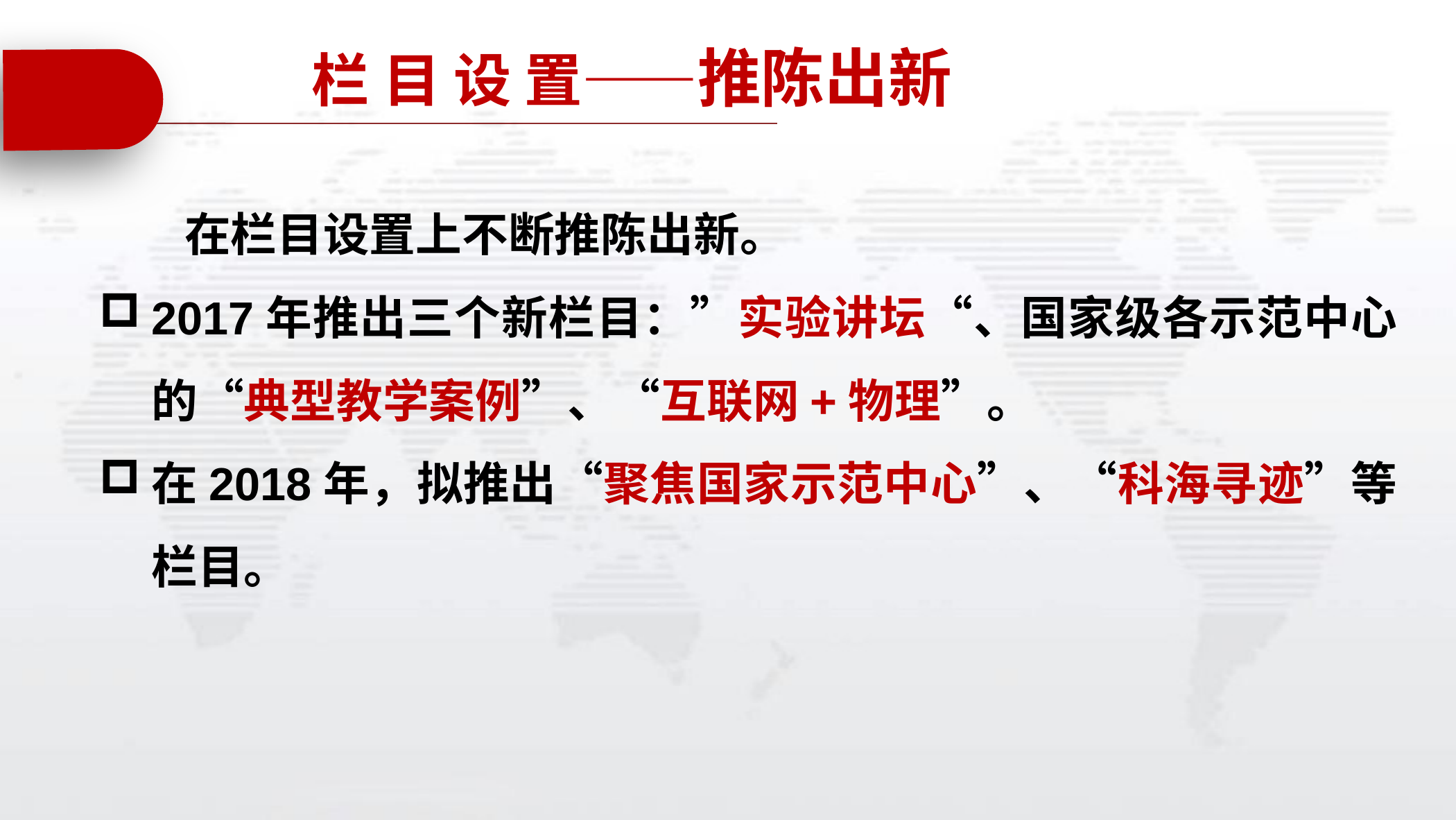

栏 目 设 置——推陈出新
       在栏目设置上不断推陈出新。
2017年推出三个新栏目：”实验讲坛“、国家级各示范中心的“典型教学案例”、“互联网+物理”。
在2018年，拟推出“聚焦国家示范中心”、“科海寻迹”等栏目。